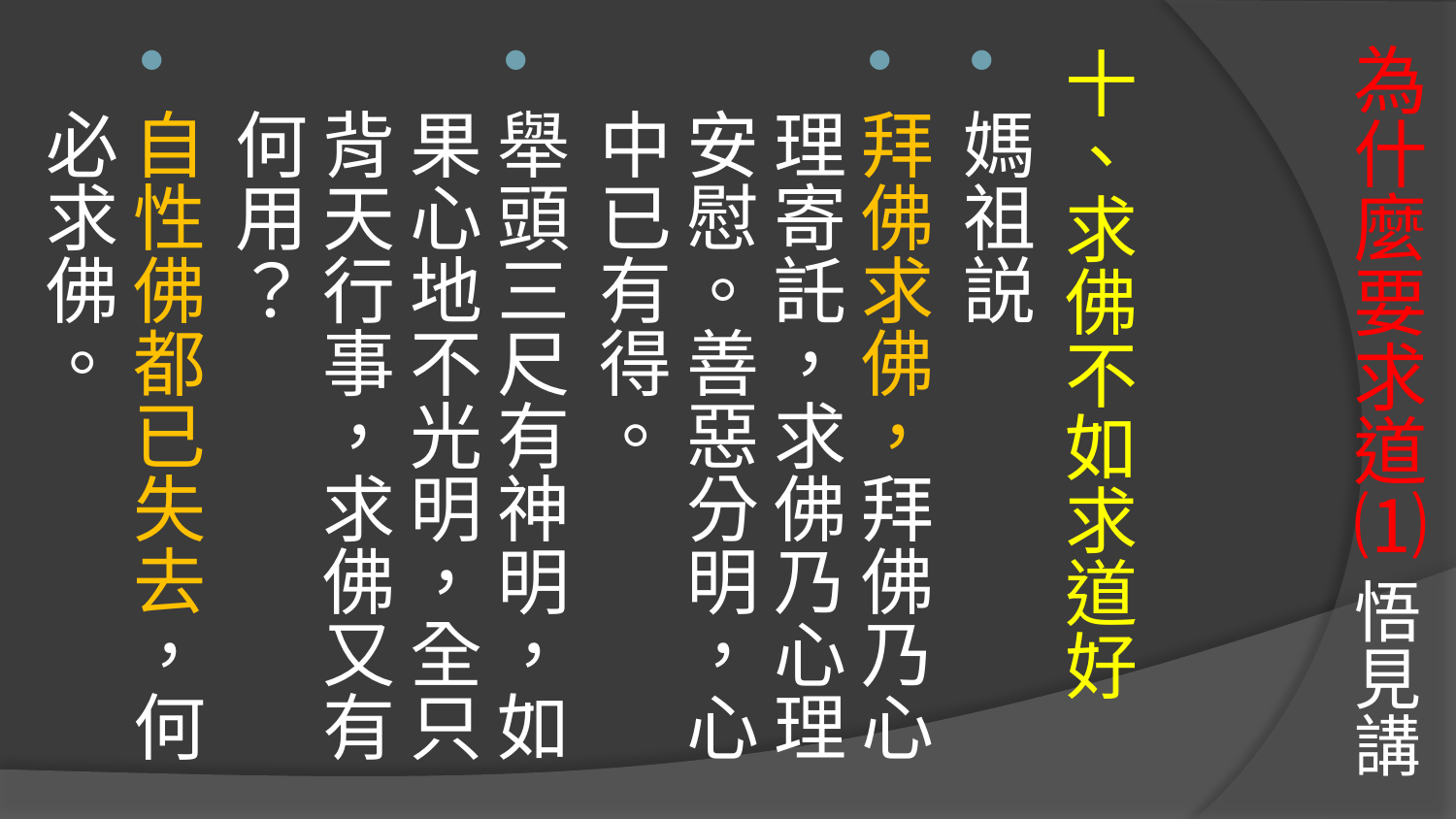

十、求佛不如求道好
媽祖説
拜佛求佛，拜佛乃心理寄託，求佛乃心理安慰。善惡分明，心中已有得。
舉頭三尺有神明，如果心地不光明，全只背天行事，求佛又有何用？
自性佛都已失去，何必求佛。
# 為什麼要求道⑴ 悟見講